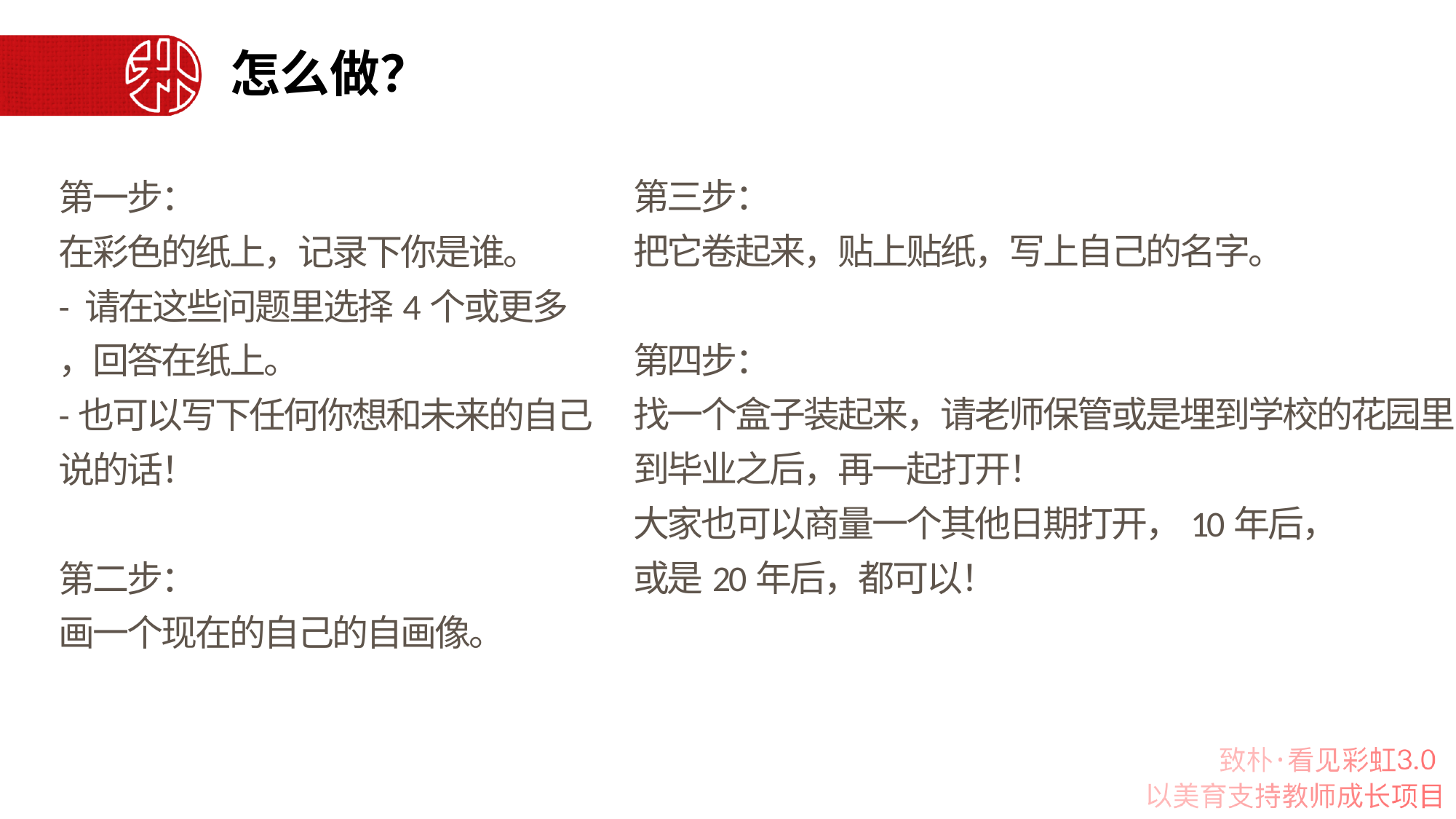

怎么做？
第三步：
把它卷起来，贴上贴纸，写上自己的名字。

第四步：
找一个盒子装起来，请老师保管或是埋到学校的花园里，
到毕业之后，再一起打开！
大家也可以商量一个其他日期打开，10年后，
或是20年后，都可以！

第一步：
在彩色的纸上，记录下你是谁。
- 请在这些问题里选择4个或更多
，回答在纸上。
-也可以写下任何你想和未来的自己
说的话！

第二步：
画一个现在的自己的自画像。